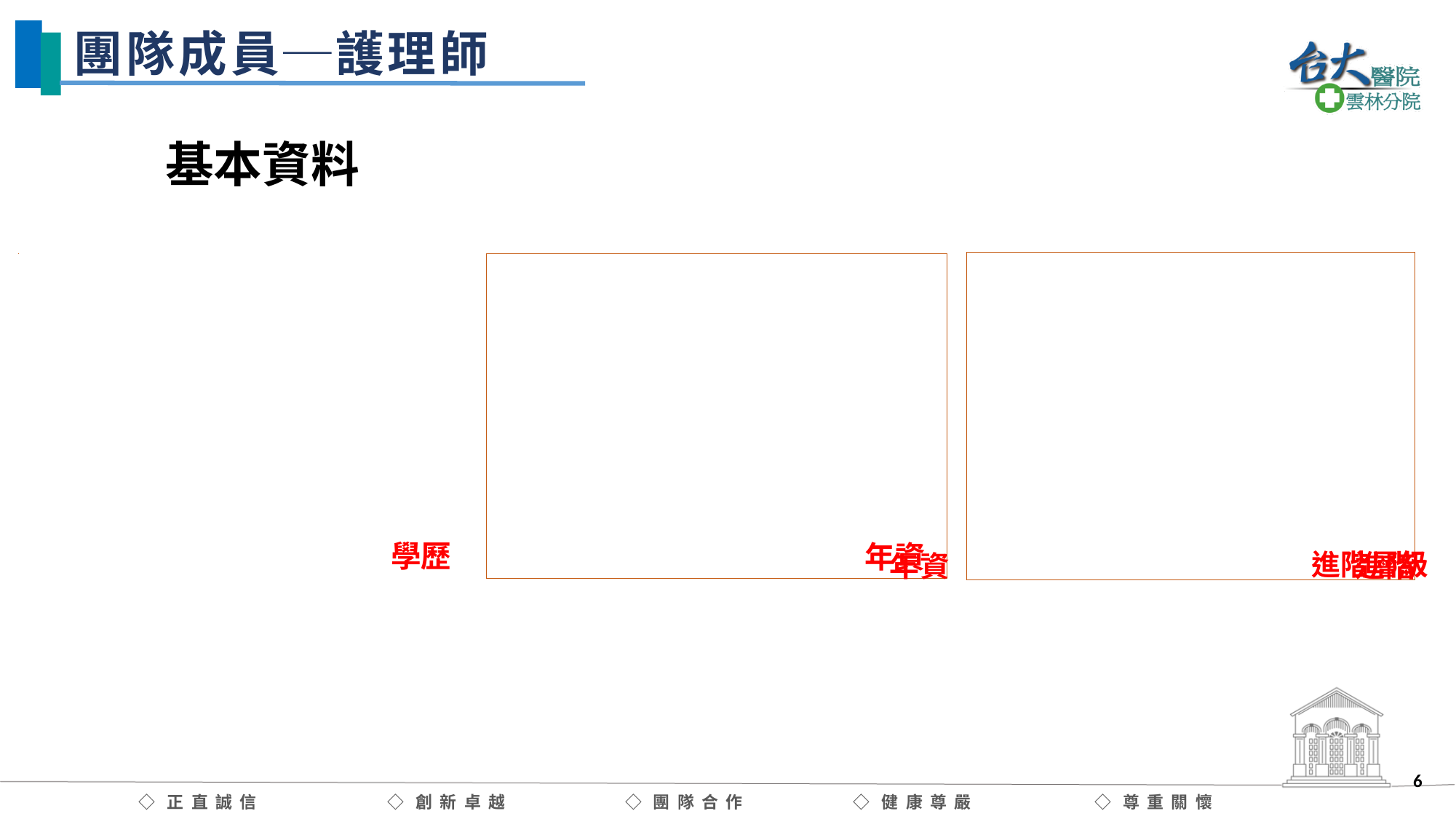

團隊成員─護理師
基本資料

[unsupported chart]

[unsupported chart]

[unsupported chart]

[unsupported chart]

[unsupported chart]

[unsupported chart]

學歷
年資
進階
6